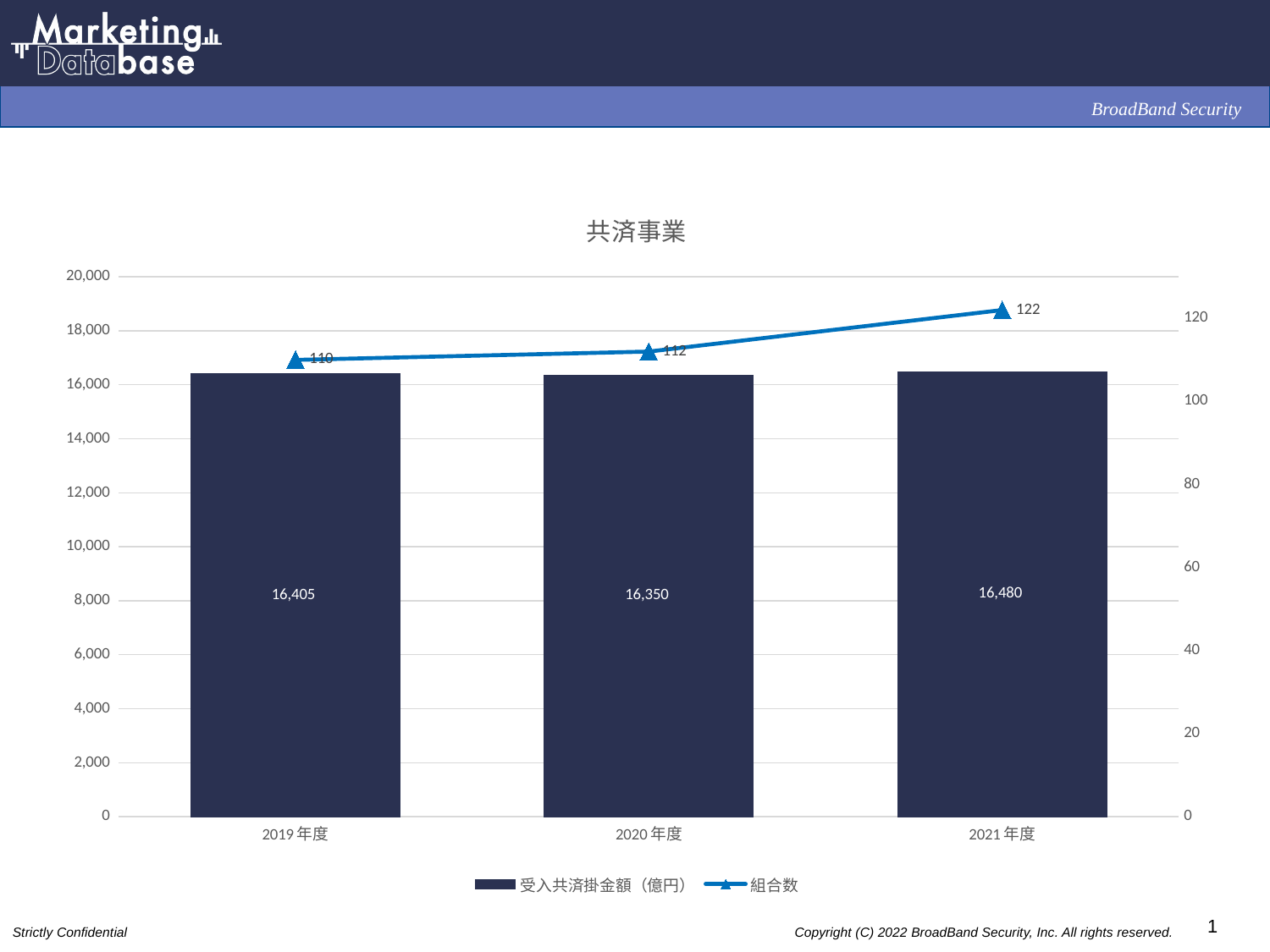

### Chart: 共済事業

| Category | 受入共済掛金額（億円） | 組合数 |
|---|---|---|
| 2019年度 | 16405.0 | 110.0 |
| 2020年度 | 16350.0 | 112.0 |
| 2021年度 | 16480.0 | 122.0 |